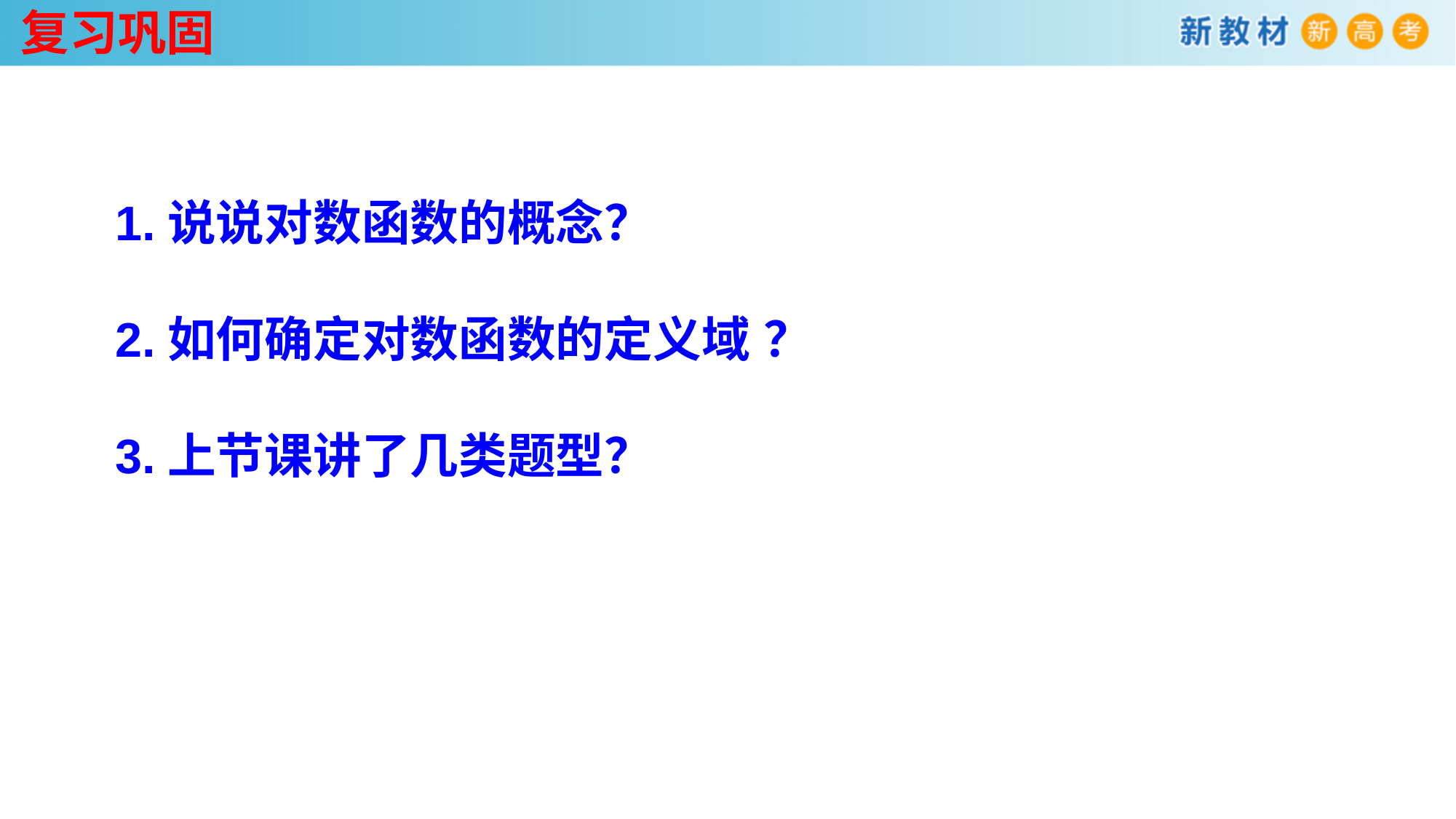

复习巩固
1.说说对数函数的概念？
2.如何确定对数函数的定义域 ？
3.上节课讲了几类题型？